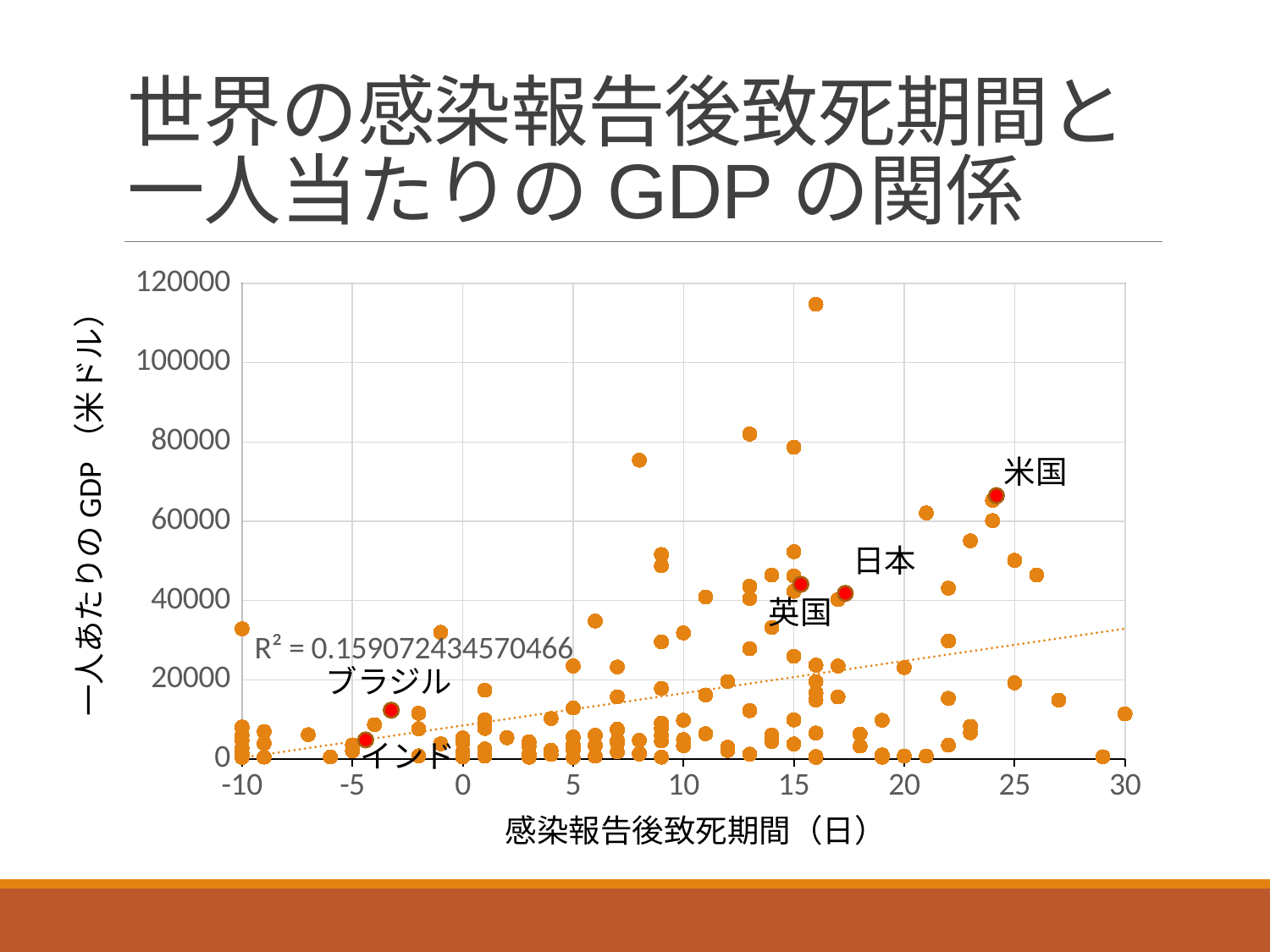

# 世界の感染報告後致死期間と一人当たりのGDPの関係

### Chart

| Category | YR2019 |
|---|---|
米国
一人あたりのGDP（米ドル）

英国
ブラジル

インド

感染報告後致死期間（日）